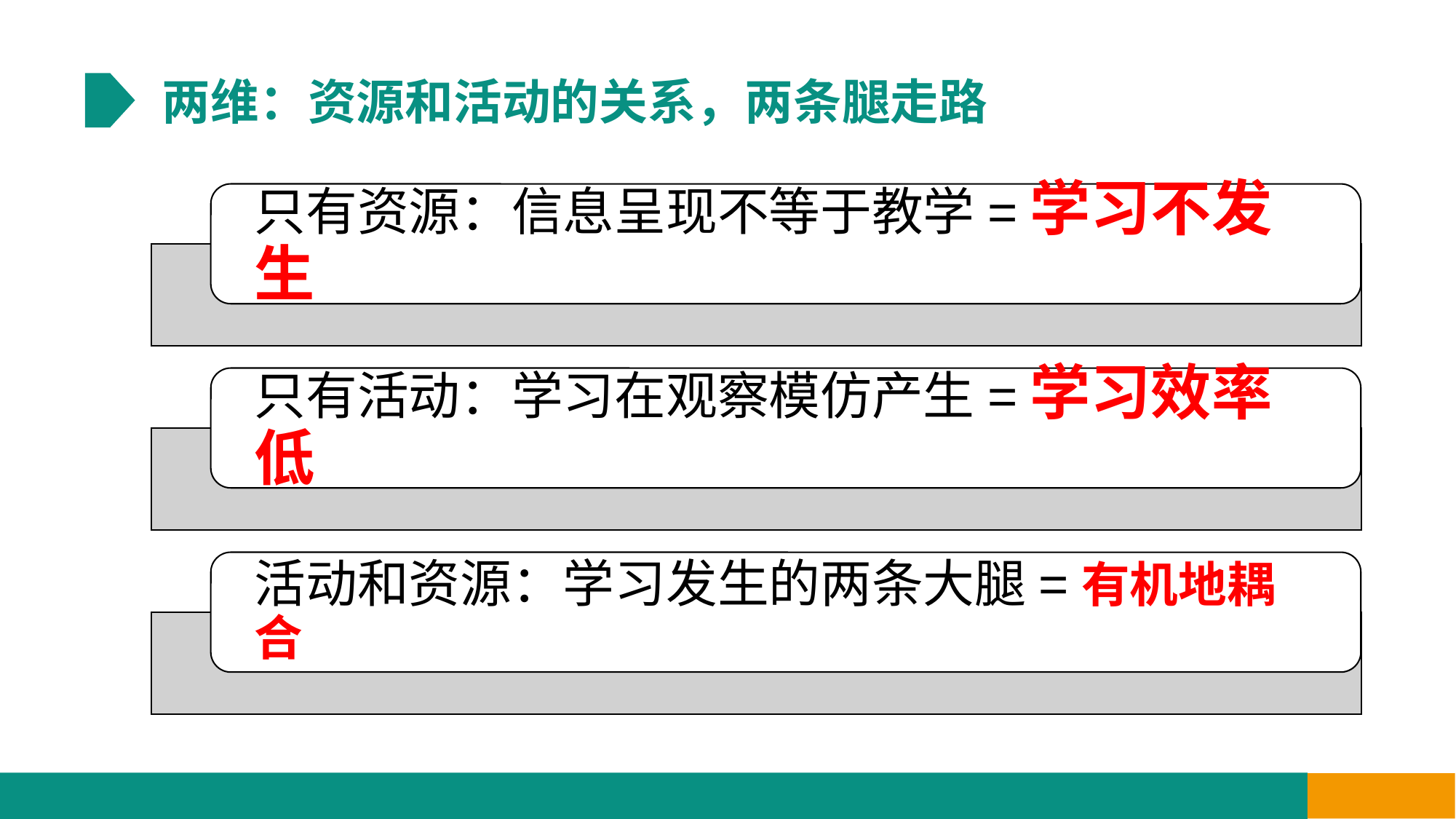

两维：资源和活动的关系，两条腿走路
只有资源：信息呈现不等于教学=学习不发生
只有活动：学习在观察模仿产生=学习效率低
活动和资源：学习发生的两条大腿=有机地耦合